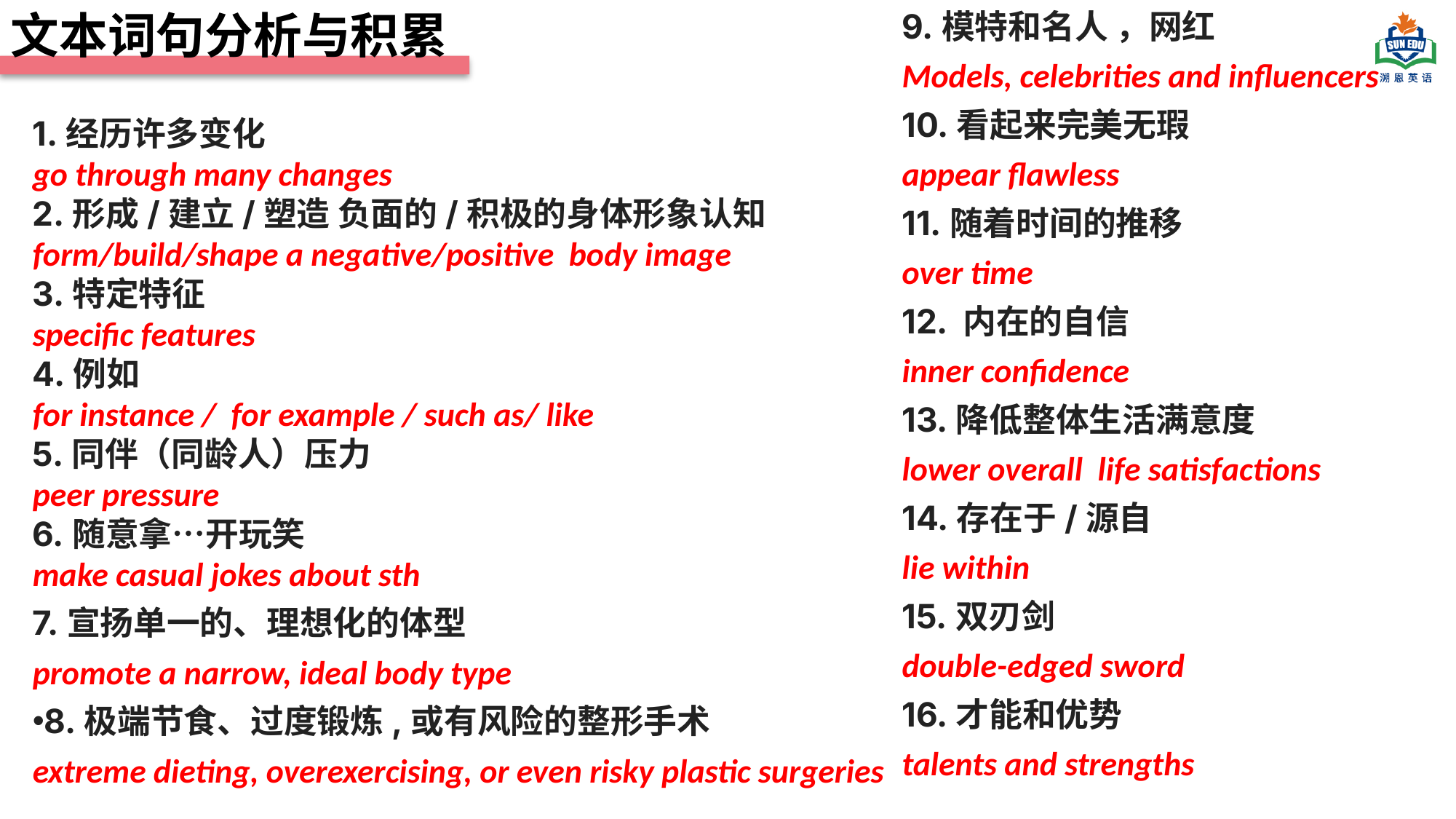

文本词句分析与积累

9.模特和名人 ，网红
Models, celebrities and influencers
10.看起来完美无瑕
appear flawless
11.随着时间的推移
over time
12. 内在的自信
inner confidence
13.降低整体生活满意度
lower overall  life satisfactions
14.存在于/源自
lie within
15.双刃剑
double-edged sword
16.才能和优势
talents and strengths

1.经历许多变化
go through many changes
2.形成/建立/塑造 负面的/积极的身体形象认知
form/build/shape a negative/positive  body image
3.特定特征
specific features
4.例如
for instance /  for example / such as/ like
5.同伴（同龄人）压力
peer pressure
6.随意拿…开玩笑
make casual jokes about sth
7.宣扬单一的、理想化的体型
promote a narrow, ideal body type
8.极端节食、过度锻炼,或有风险的整形手术
extreme dieting, overexercising, or even risky plastic surgeries